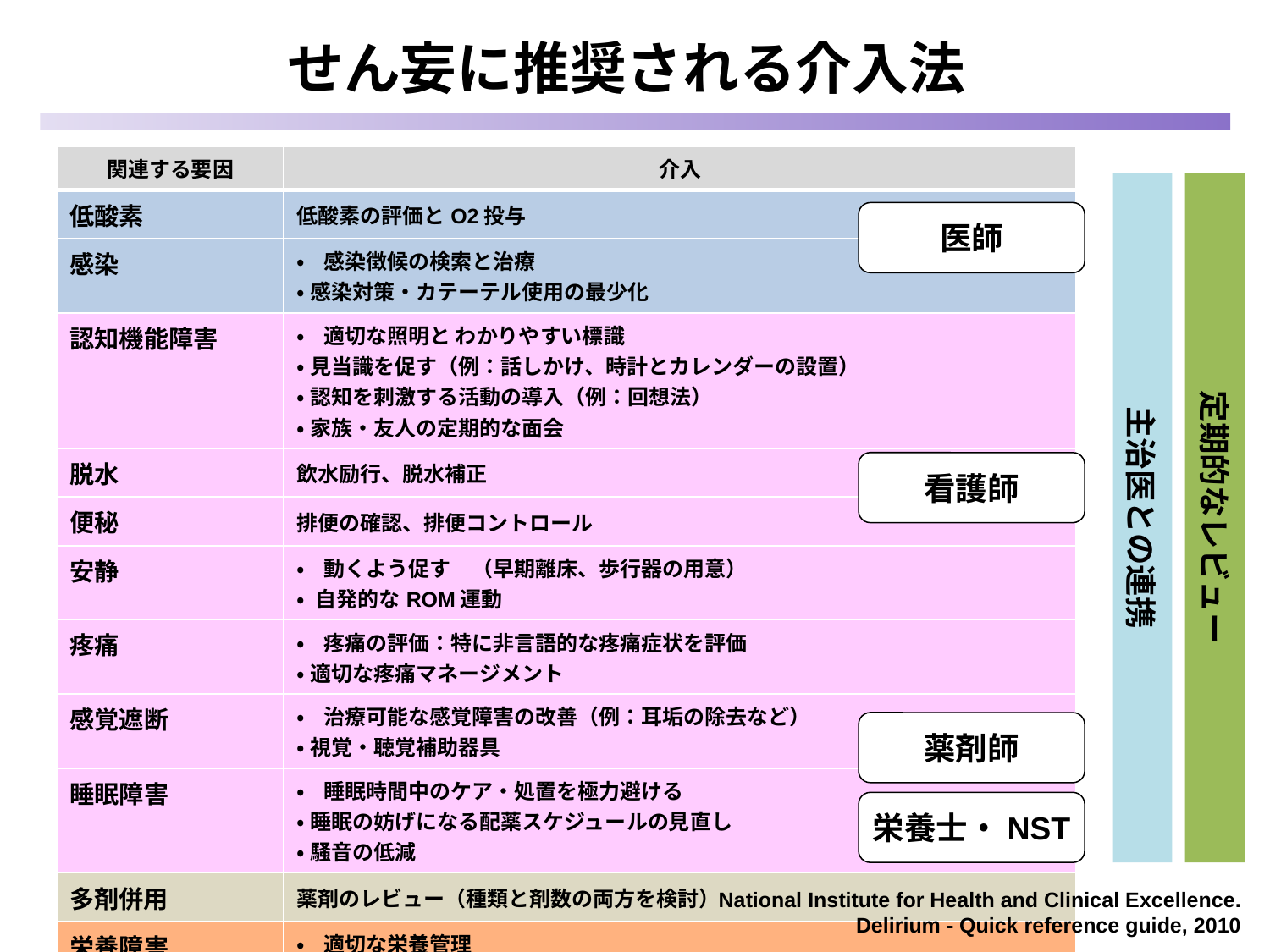

せん妄に推奨される介入法

| 関連する要因 | 介入 |
| --- | --- |
| 低酸素 | 低酸素の評価とO2投与 |
| 感染 | •感染徴候の検索と治療 •感染対策・カテーテル使用の最少化 |
| 認知機能障害 | •適切な照明と わかりやすい標識 •見当識を促す（例：話しかけ、時計とカレンダーの設置） •認知を刺激する活動の導入（例：回想法） •家族・友人の定期的な面会 |
| 脱水 | 飲水励行、脱水補正 |
| 便秘 | 排便の確認、排便コントロール |
| 安静 | •動くよう促す　（早期離床、歩行器の用意） • 自発的なROM運動 |
| 疼痛 | •疼痛の評価：特に非言語的な疼痛症状を評価 •適切な疼痛マネージメント |
| 感覚遮断 | •治療可能な感覚障害の改善（例：耳垢の除去など） •視覚・聴覚補助器具 |
| 睡眠障害 | •睡眠時間中のケア・処置を極力避ける •睡眠の妨げになる配薬スケジュールの見直し •騒音の低減 |
| 多剤併用 | 薬剤のレビュー（種類と剤数の両方を検討） |
| 栄養障害 | •適切な栄養管理 •義歯の確認 |
主治医との連携
定期的なレビュー
医師
看護師
薬剤師
栄養士・NST
National Institute for Health and Clinical Excellence. Delirium - Quick reference guide, 2010